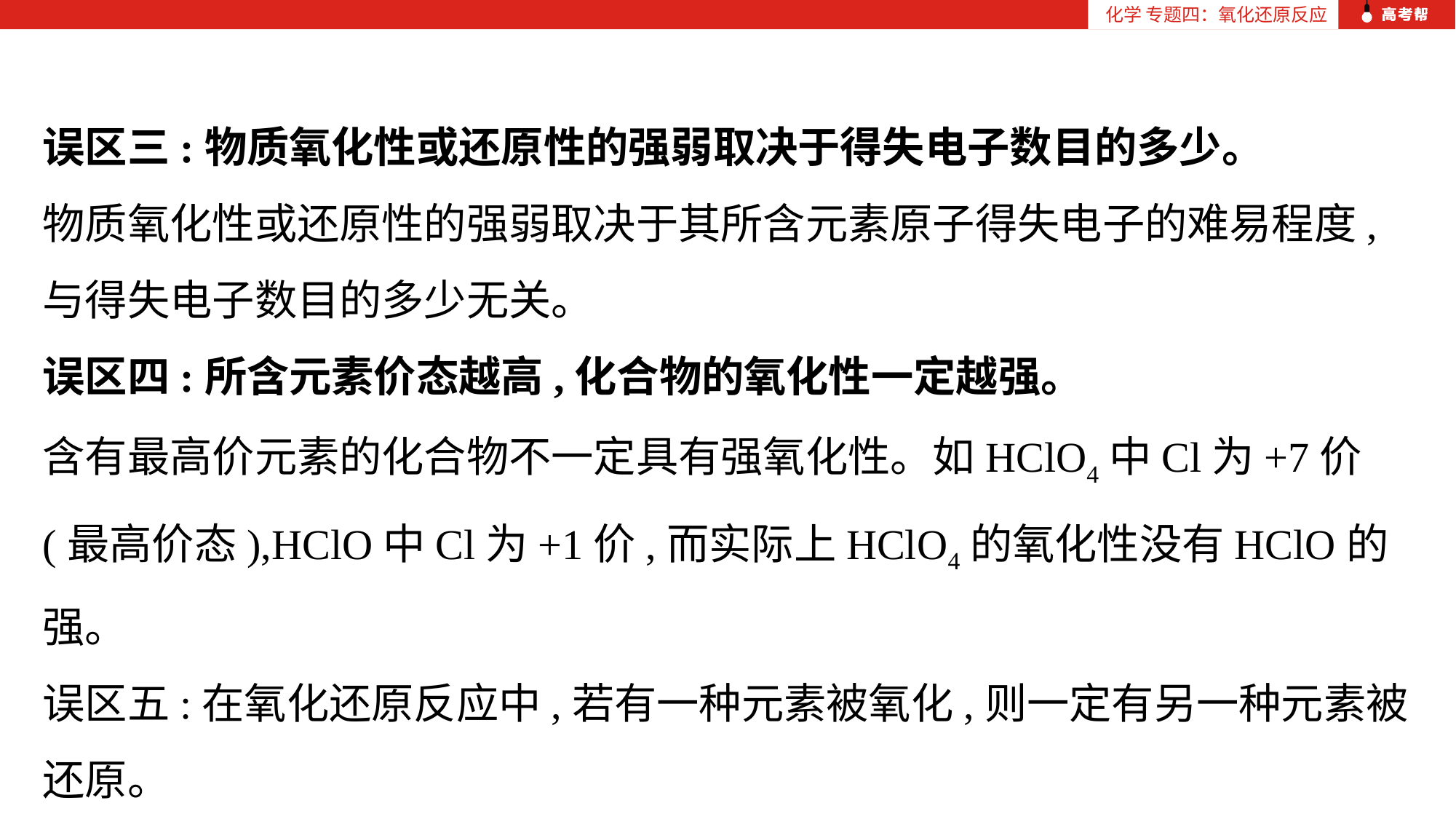

化学 专题四：氧化还原反应
误区三:物质氧化性或还原性的强弱取决于得失电子数目的多少。
物质氧化性或还原性的强弱取决于其所含元素原子得失电子的难易程度,与得失电子数目的多少无关。
误区四:所含元素价态越高,化合物的氧化性一定越强。
含有最高价元素的化合物不一定具有强氧化性。如HClO4中Cl为+7价(最高价态),HClO中Cl为+1价,而实际上HClO4的氧化性没有HClO的强。
误区五:在氧化还原反应中,若有一种元素被氧化,则一定有另一种元素被还原。